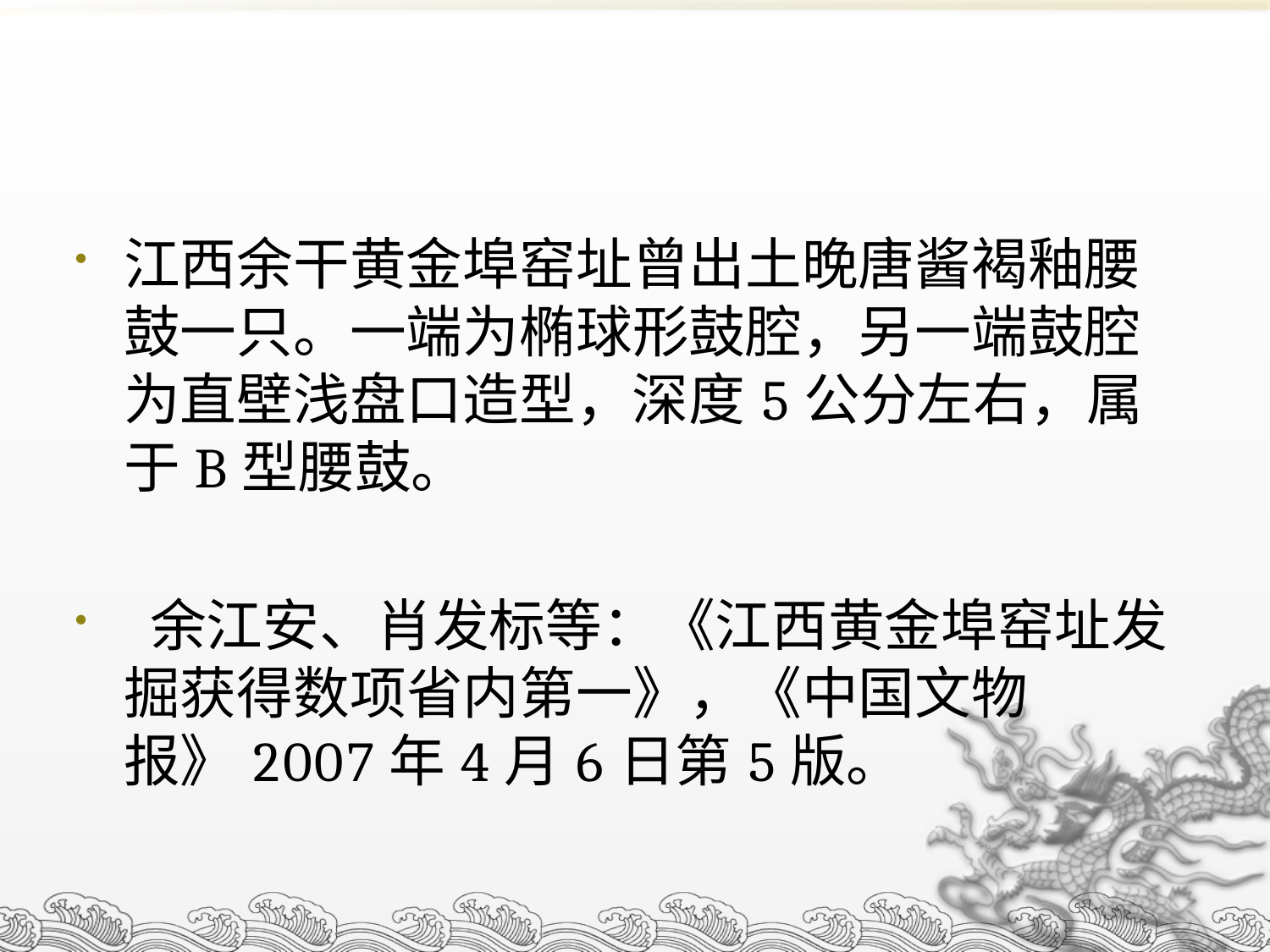

#
江西余干黄金埠窑址曾出土晚唐酱褐釉腰鼓一只。一端为椭球形鼓腔，另一端鼓腔为直壁浅盘口造型，深度5公分左右，属于B型腰鼓。

 余江安、肖发标等：《江西黄金埠窑址发掘获得数项省内第一》，《中国文物报》2007年4月6日第5版。